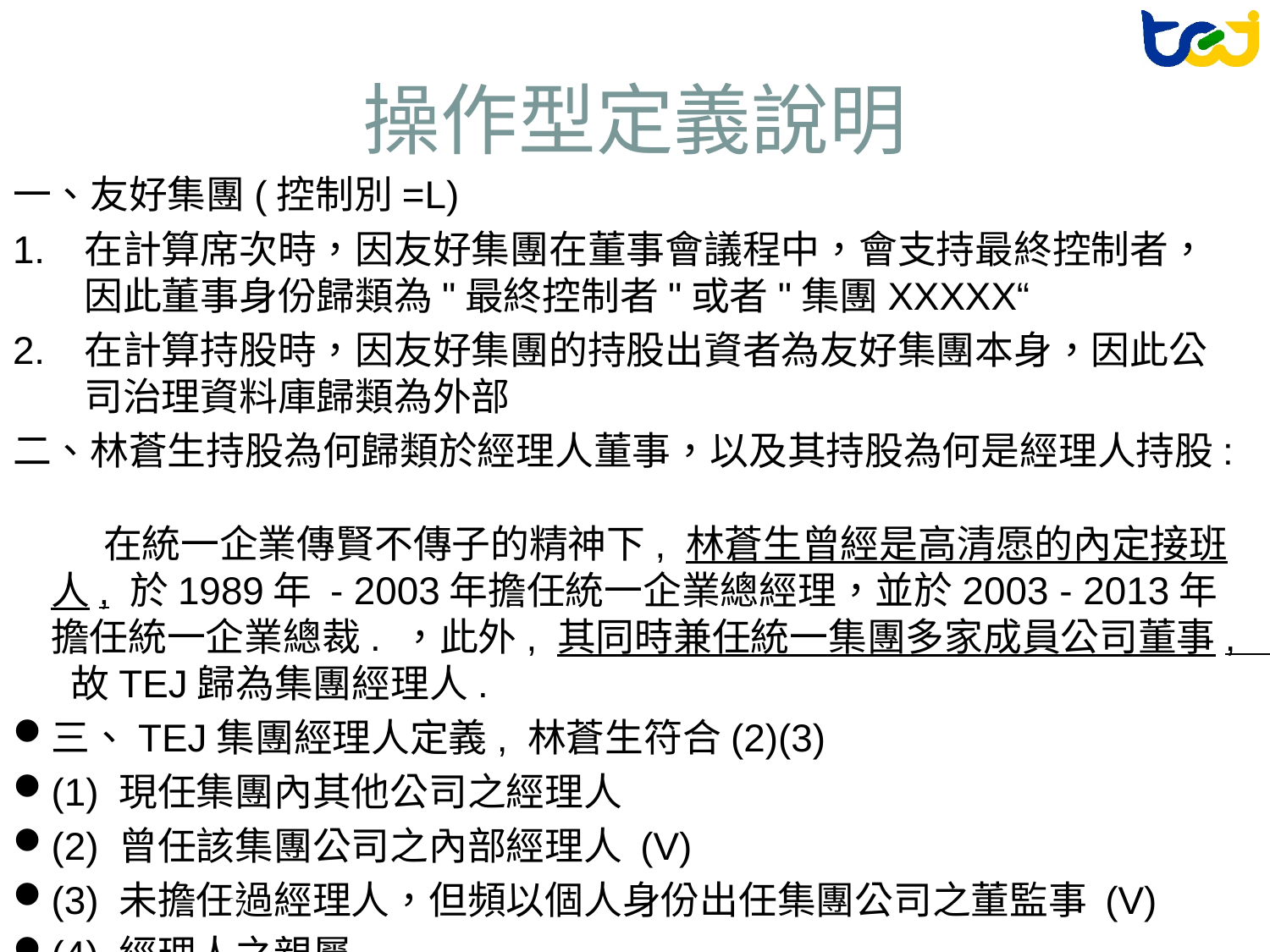

# 操作型定義說明
一、友好集團(控制別=L)
在計算席次時，因友好集團在董事會議程中，會支持最終控制者，因此董事身份歸類為"最終控制者"或者"集團XXXXX“
在計算持股時，因友好集團的持股出資者為友好集團本身，因此公司治理資料庫歸類為外部
二、林蒼生持股為何歸類於經理人董事，以及其持股為何是經理人持股:
    在統一企業傳賢不傳子的精神下, 林蒼生曾經是高清愿的內定接班人, 於1989年 - 2003年擔任統一企業總經理，並於2003 - 2013年 擔任統一企業總裁. ，此外, 其同時兼任統一集團多家成員公司董事, 故TEJ歸為集團經理人.
三、TEJ集團經理人定義, 林蒼生符合(2)(3)
(1) 現任集團內其他公司之經理人
(2) 曾任該集團公司之內部經理人 (V)
(3) 未擔任過經理人，但頻以個人身份出任集團公司之董監事 (V)
(4) 經理人之親屬

47